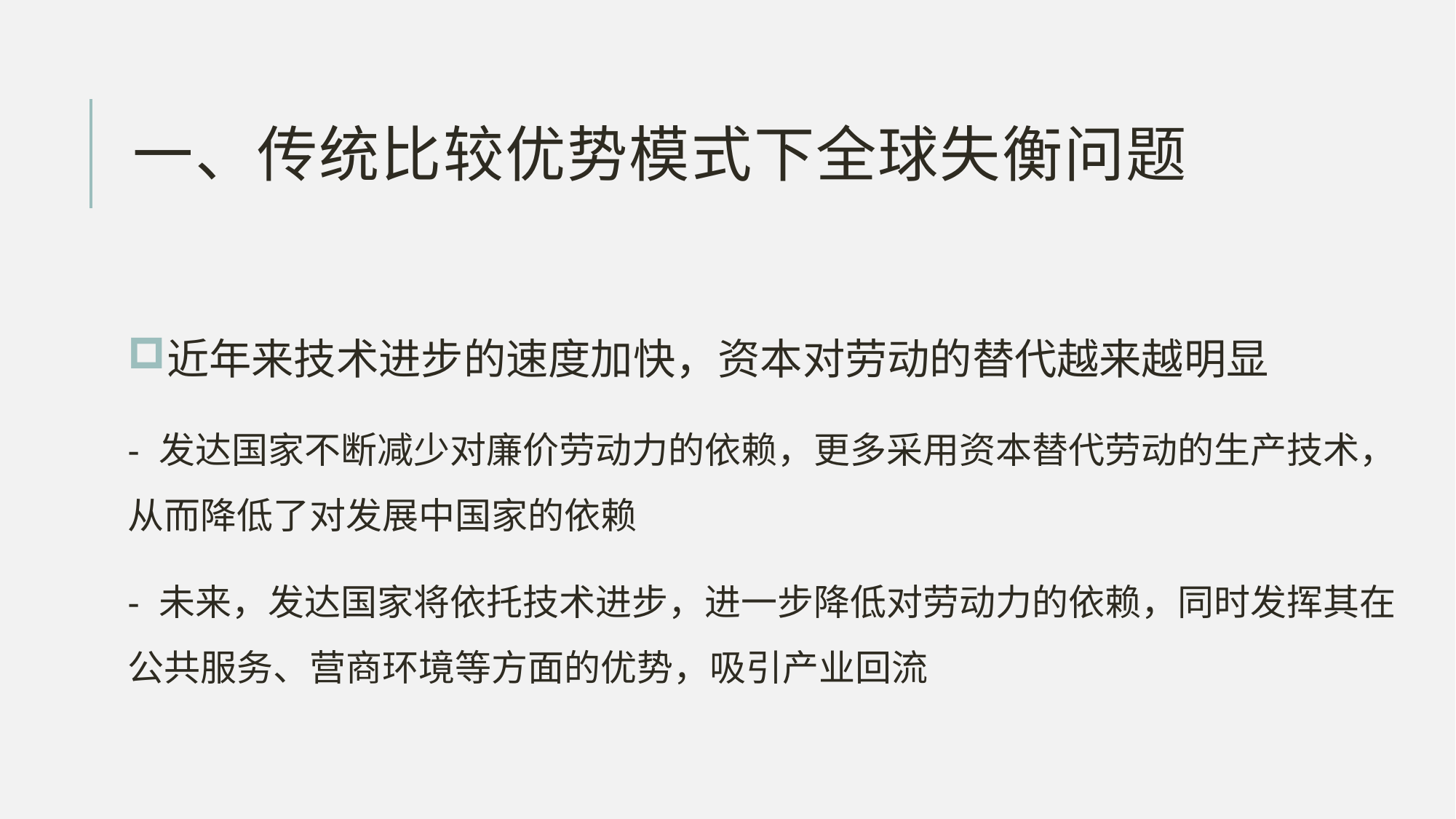

# 一、传统比较优势模式下全球失衡问题
近年来技术进步的速度加快，资本对劳动的替代越来越明显
- 发达国家不断减少对廉价劳动力的依赖，更多采用资本替代劳动的生产技术，从而降低了对发展中国家的依赖
- 未来，发达国家将依托技术进步，进一步降低对劳动力的依赖，同时发挥其在公共服务、营商环境等方面的优势，吸引产业回流